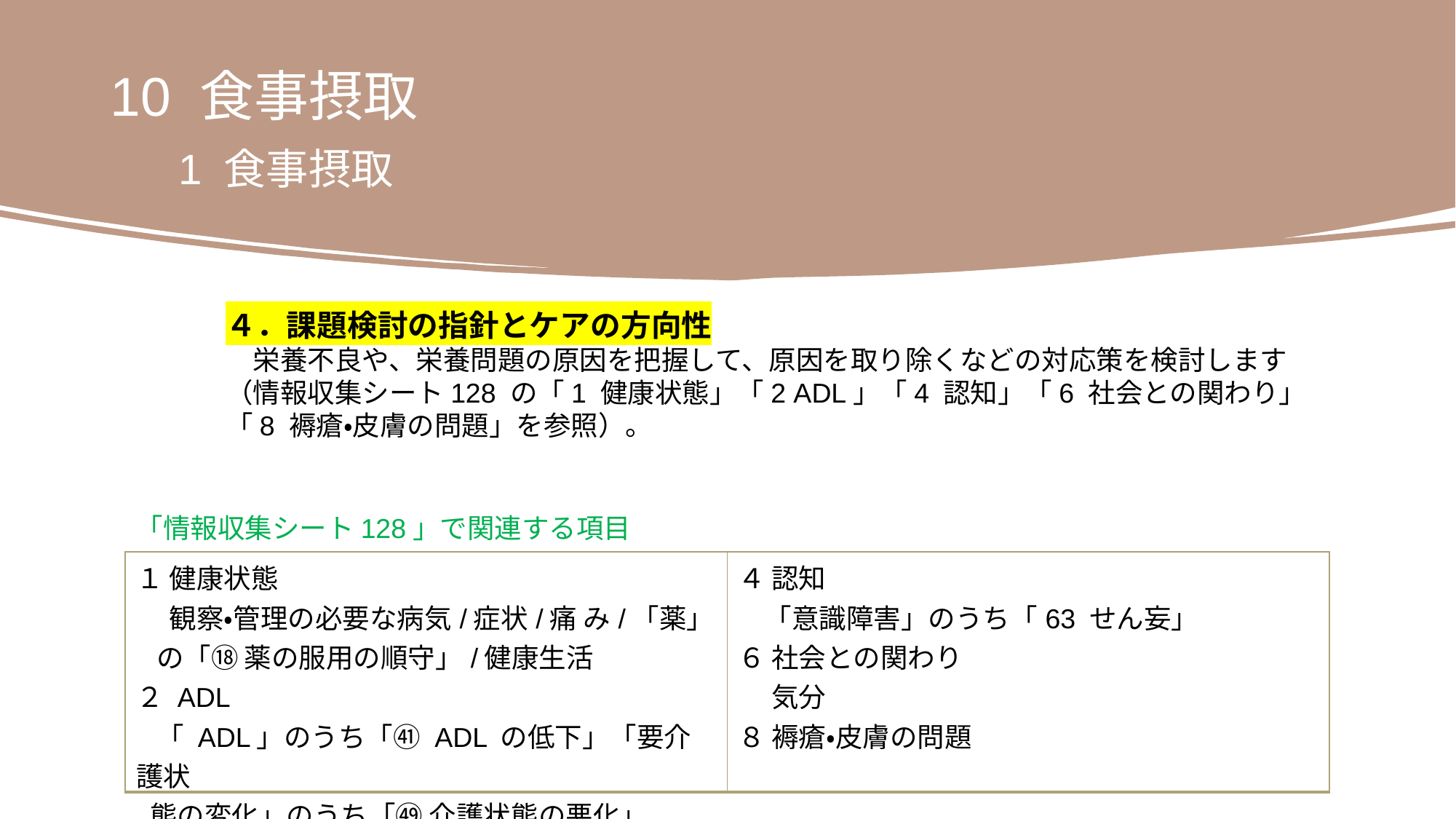

10 食事摂取
　1 食事摂取

４．課題検討の指針とケアの方向性
　栄養不良や、栄養問題の原因を把握して、原因を取り除くなどの対応策を検討します
（情報収集シート128 の「1 健康状態」「2 ADL」「4 認知」「6 社会との関わり」「8 褥瘡・皮膚の問題」を参照）。
「情報収集シート128」で関連する項目
| １ 健康状態 　 観察・管理の必要な病気/症状/痛 み/「薬」 の「⑱ 薬の服用の順守」/健康生活 ２ ADL 「 ADL」のうち「㊶ ADL の低下」「要介護状 態の変化」のうち「㊾ 介護状態の悪化」 | ４ 認知 「意識障害」のうち「63 せん妄」 ６ 社会との関わり 　 気分 ８ 褥瘡・皮膚の問題 |
| --- | --- |